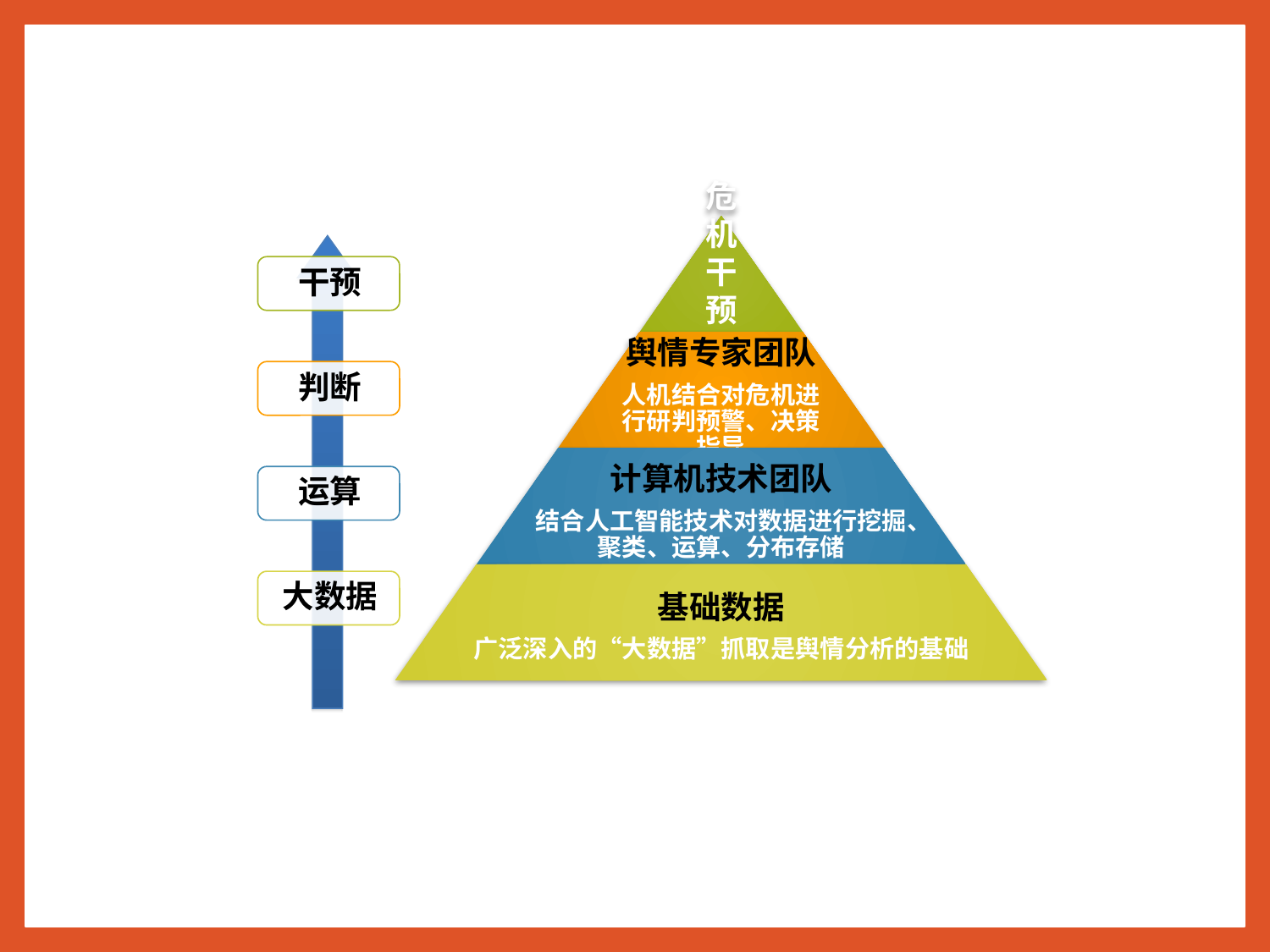

干预
判断
运算
大数据
危机干预
舆情专家团队
人机结合对危机进行研判预警、决策指导
计算机技术团队
结合人工智能技术对数据进行挖掘、聚类、运算、分布存储
基础数据
广泛深入的“大数据”抓取是舆情分析的基础